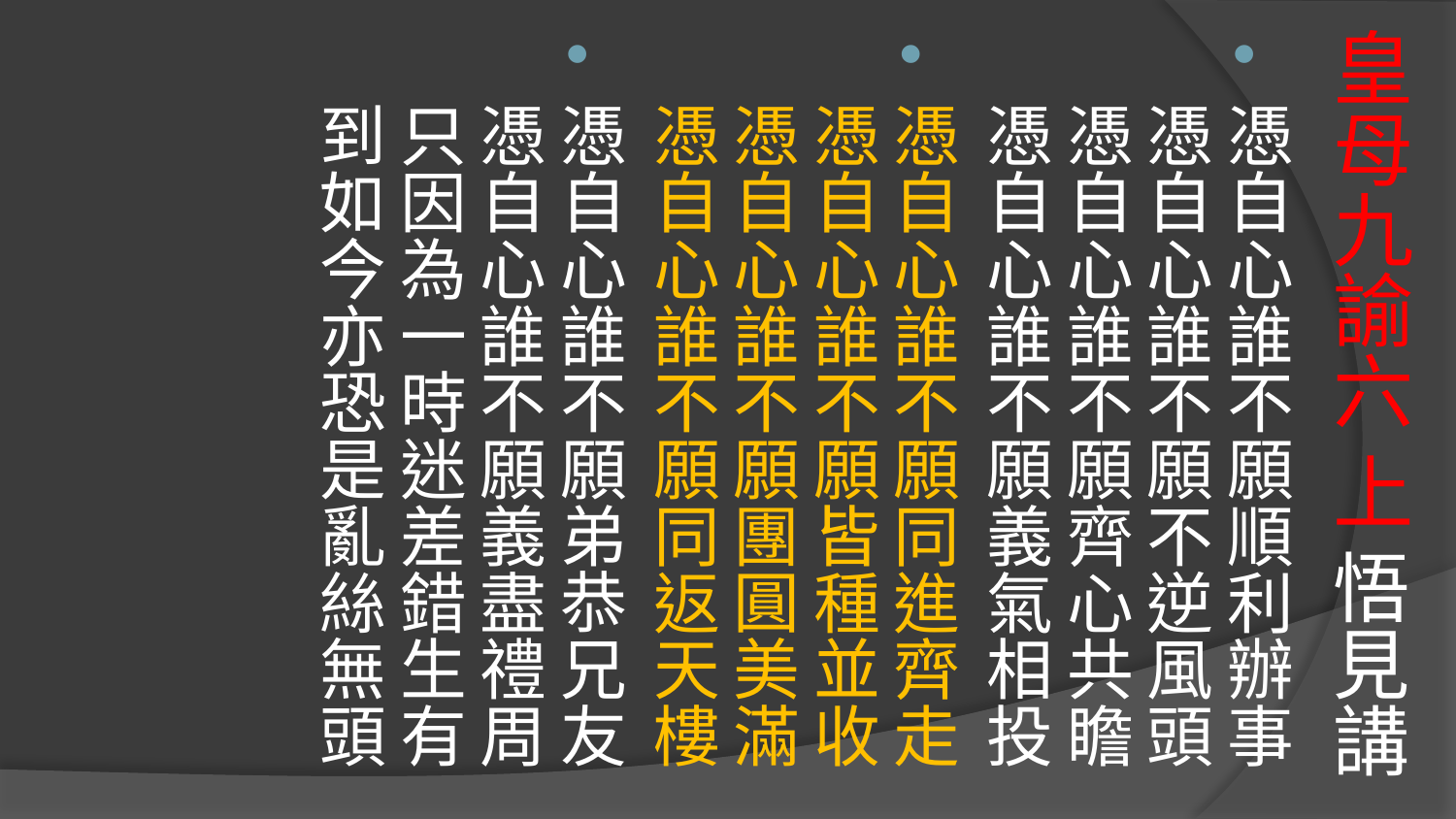

# 皇母九諭六 上 悟見講
憑自心誰不願順利辦事憑自心誰不願不逆風頭
憑自心誰不願齊心共瞻憑自心誰不願義氣相投
憑自心誰不願同進齊走憑自心誰不願皆種並收
憑自心誰不願團圓美滿憑自心誰不願同返天樓
憑自心誰不願弟恭兄友憑自心誰不願義盡禮周
只因為一時迷差錯生有到如今亦恐是亂絲無頭